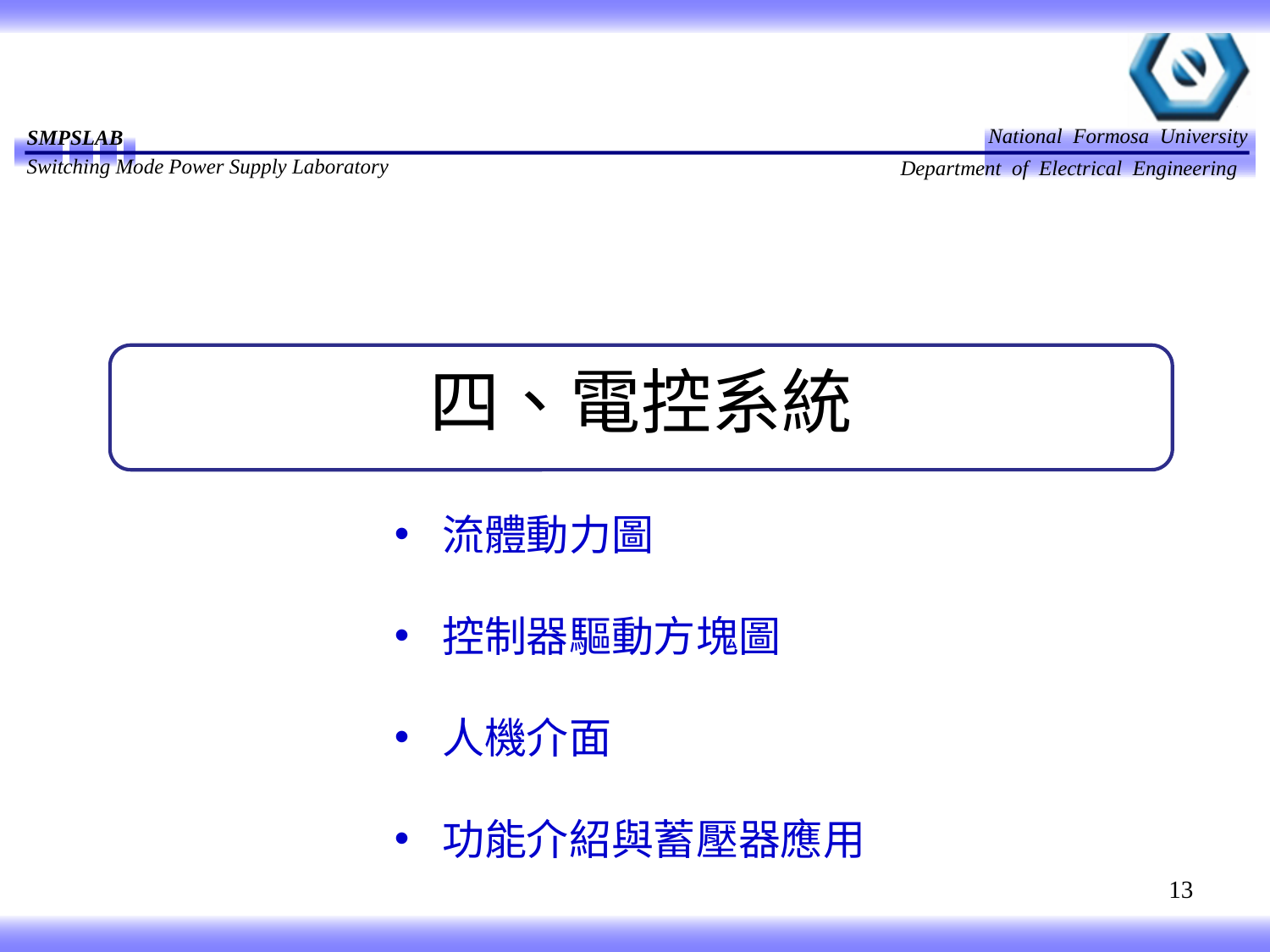

四、電控系統

流體動力圖

控制器驅動方塊圖

人機介面

功能介紹與蓄壓器應用

13